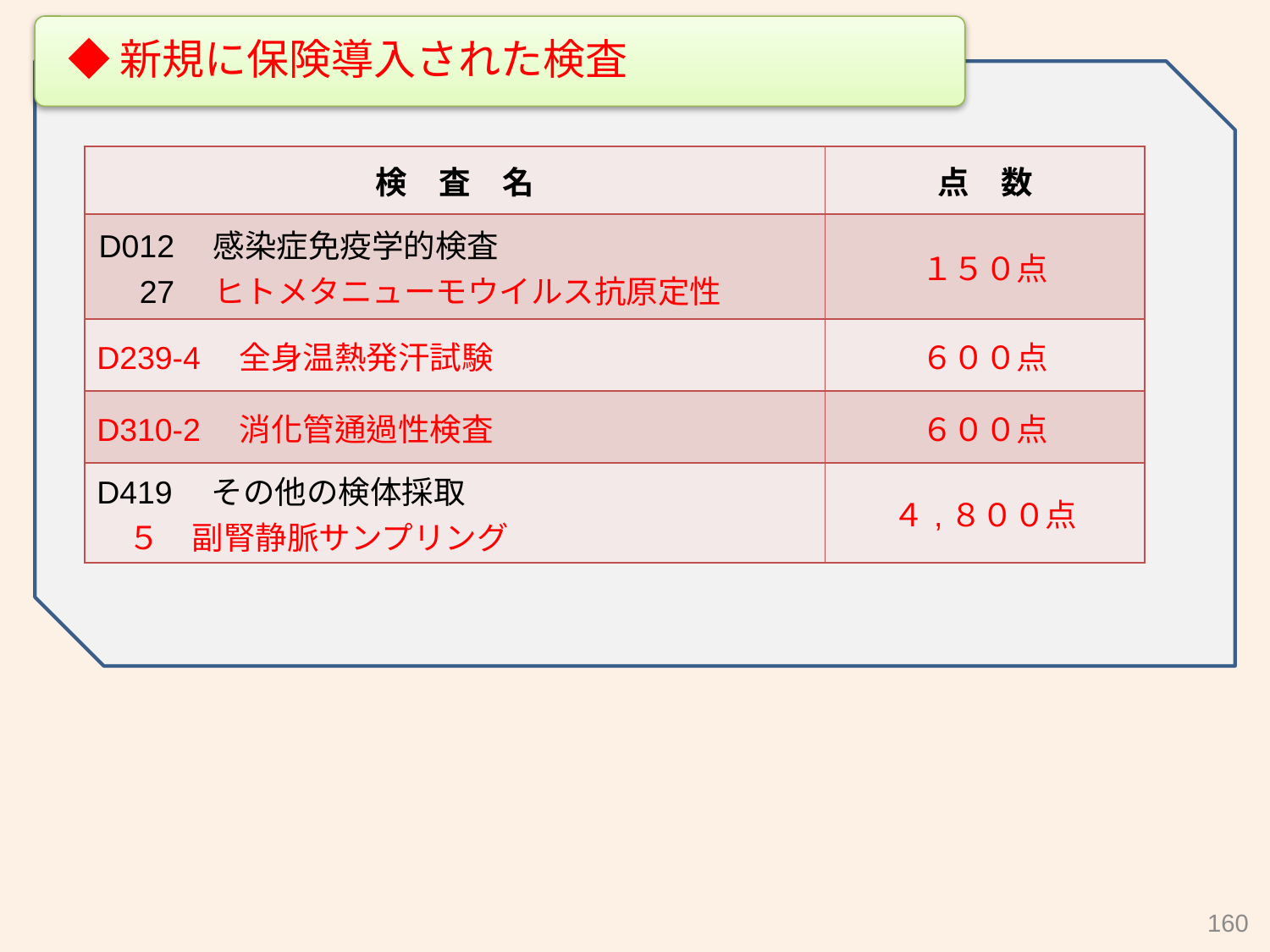

◆新規に保険導入された検査

| 検　査　名 | 点　数 |
| --- | --- |
| D012　感染症免疫学的検査　 　27　ヒトメタニューモウイルス抗原定性 | １５０点 |
| D239-4　全身温熱発汗試験 | ６００点 |
| D310-2　消化管通過性検査 | ６００点 |
| D419　その他の検体採取 　５　副腎静脈サンプリング | ４,８００点 |
160